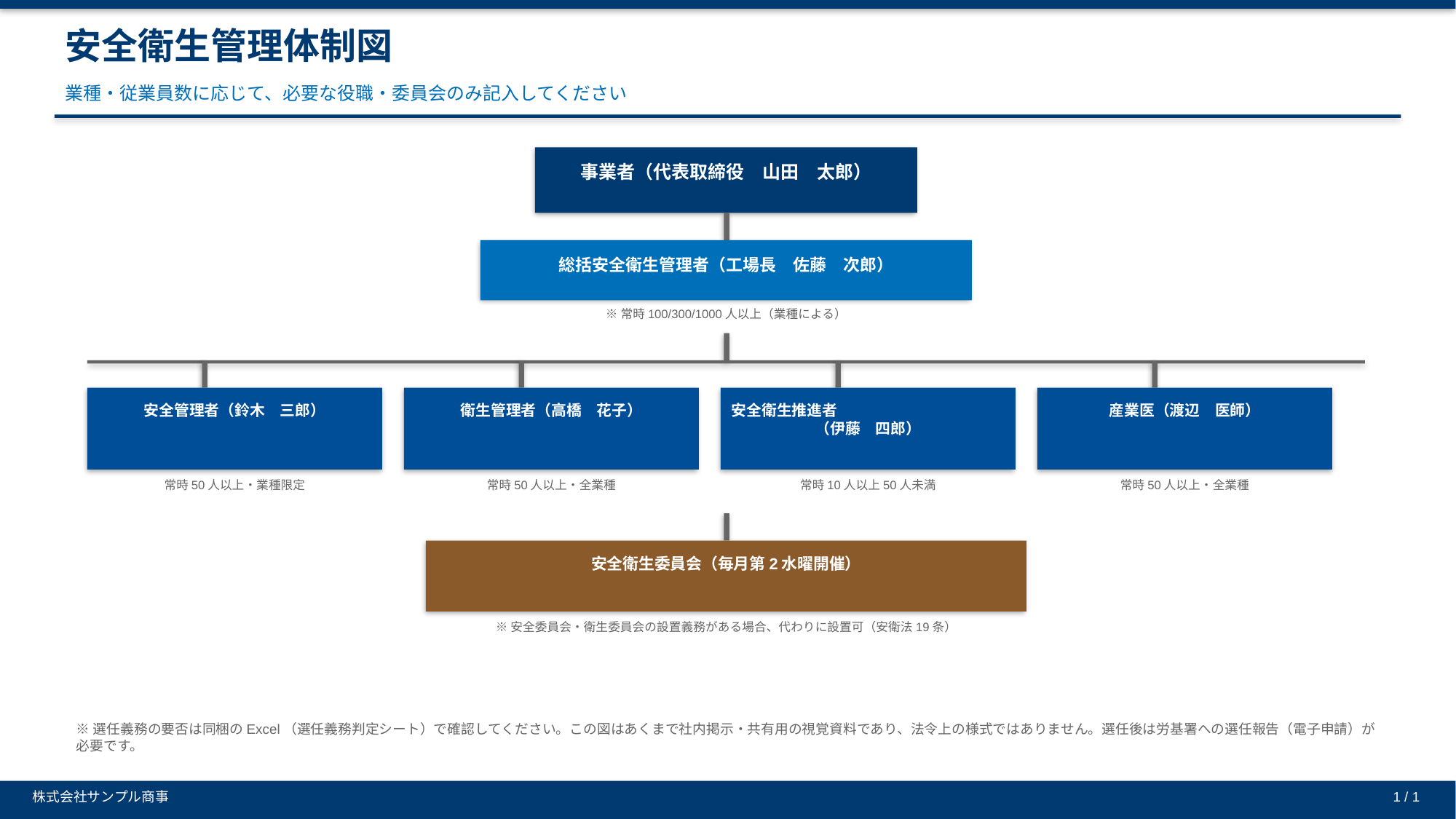

安全衛生管理体制図
業種・従業員数に応じて、必要な役職・委員会のみ記入してください

事業者（代表取締役　山田　太郎）

総括安全衛生管理者（工場長　佐藤　次郎）
※常時100/300/1000人以上（業種による）

安全管理者（鈴木　三郎）
衛生管理者（高橋　花子）
安全衛生推進者
（伊藤　四郎）
産業医（渡辺　医師）
常時50人以上・業種限定
常時50人以上・全業種
常時10人以上50人未満
常時50人以上・全業種

安全衛生委員会（毎月第2水曜開催）
※安全委員会・衛生委員会の設置義務がある場合、代わりに設置可（安衛法19条）
※選任義務の要否は同梱のExcel（選任義務判定シート）で確認してください。この図はあくまで社内掲示・共有用の視覚資料であり、法令上の様式ではありません。選任後は労基署への選任報告（電子申請）が必要です。

株式会社サンプル商事
1 / 1